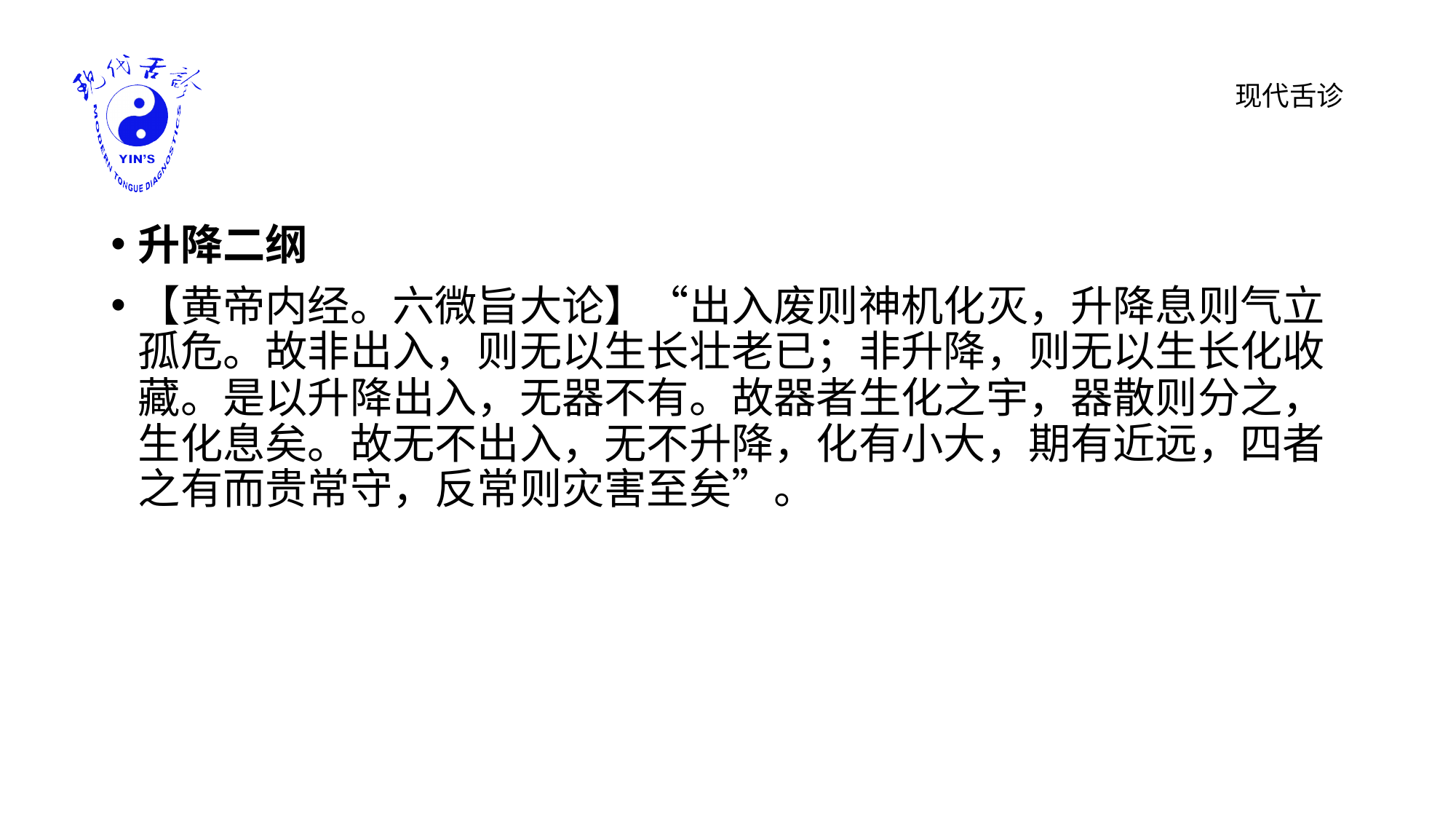

升降二纲
【黄帝内经。六微旨大论】“出入废则神机化灭，升降息则气立孤危。故非出入，则无以生长壮老已；非升降，则无以生长化收藏。是以升降出入，无器不有。故器者生化之宇，器散则分之，生化息矣。故无不出入，无不升降，化有小大，期有近远，四者之有而贵常守，反常则灾害至矣”。